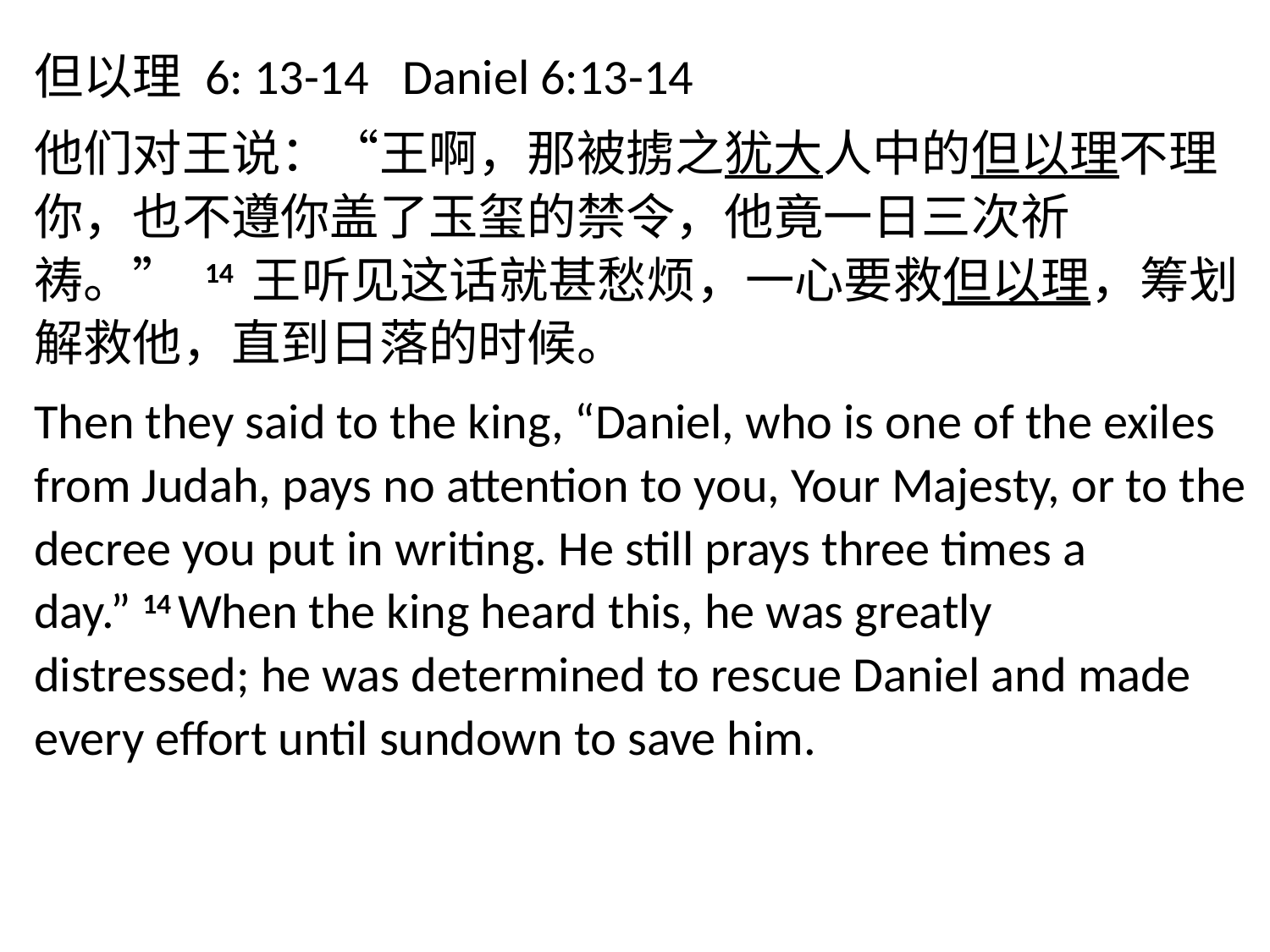

但以理 6: 13-14   Daniel 6:13-14
他们对王说：“王啊，那被掳之犹大人中的但以理不理你，也不遵你盖了玉玺的禁令，他竟一日三次祈祷。” 14 王听见这话就甚愁烦，一心要救但以理，筹划解救他，直到日落的时候。
Then they said to the king, “Daniel, who is one of the exiles from Judah, pays no attention to you, Your Majesty, or to the decree you put in writing. He still prays three times a day.” 14 When the king heard this, he was greatly distressed; he was determined to rescue Daniel and made every effort until sundown to save him.